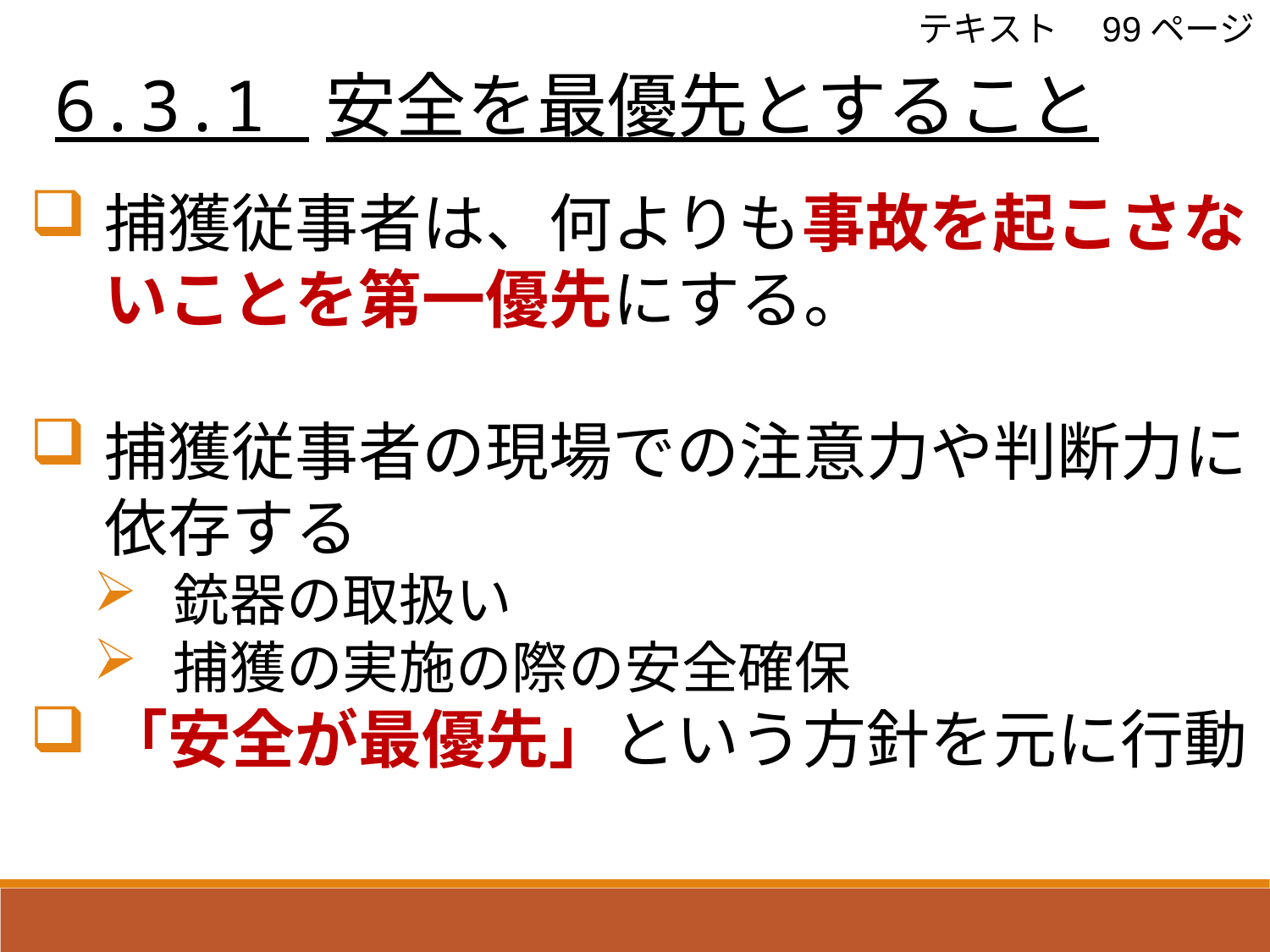

テキスト　99ページ
 6.3.1 安全を最優先とすること
捕獲従事者は、何よりも事故を起こさないことを第一優先にする。

捕獲従事者の現場での注意力や判断力に依存する
銃器の取扱い
捕獲の実施の際の安全確保
「安全が最優先」という方針を元に行動